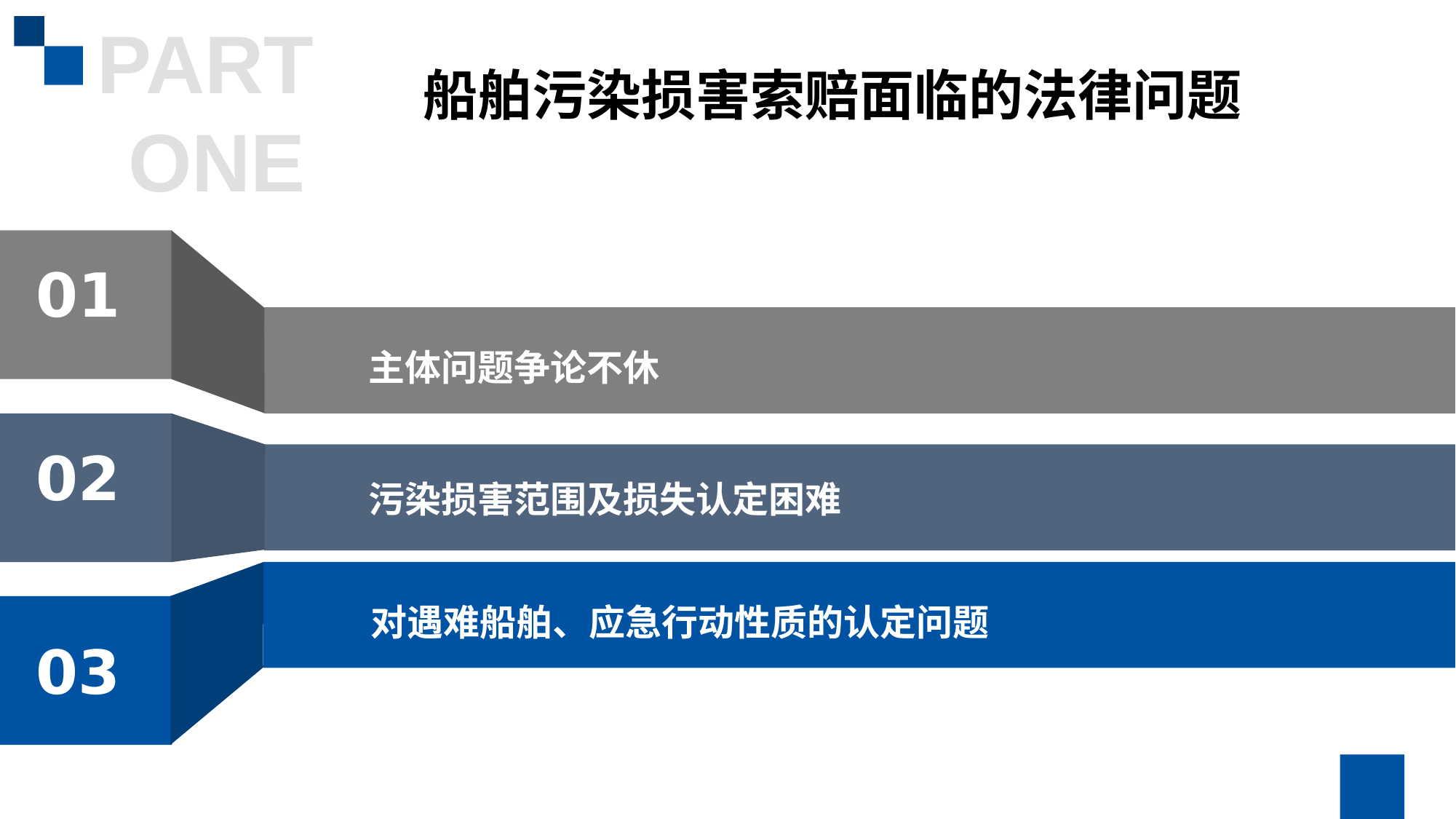

PART  ONE
船舶污染损害索赔面临的法律问题

01

   主体问题争论不休

02

   污染损害范围及损失认定困难
   对遇难船舶、应急行动性质的认定问题

03